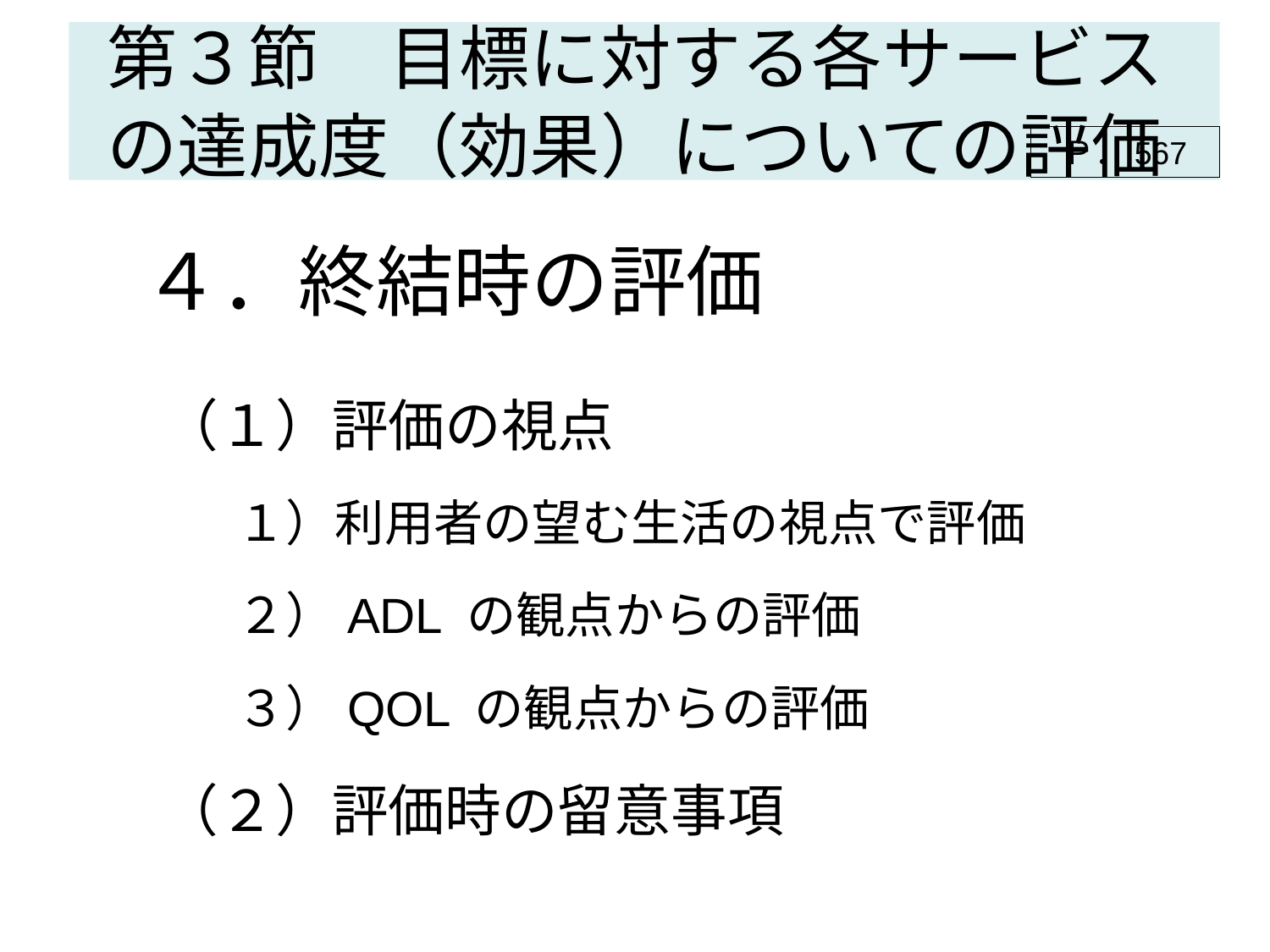

第３節　目標に対する各サービスの達成度（効果）についての評価
Ｐ．567
# ４．終結時の評価
（１）評価の視点
１）利用者の望む生活の視点で評価
２）ADL の観点からの評価
３）QOL の観点からの評価
（２）評価時の留意事項